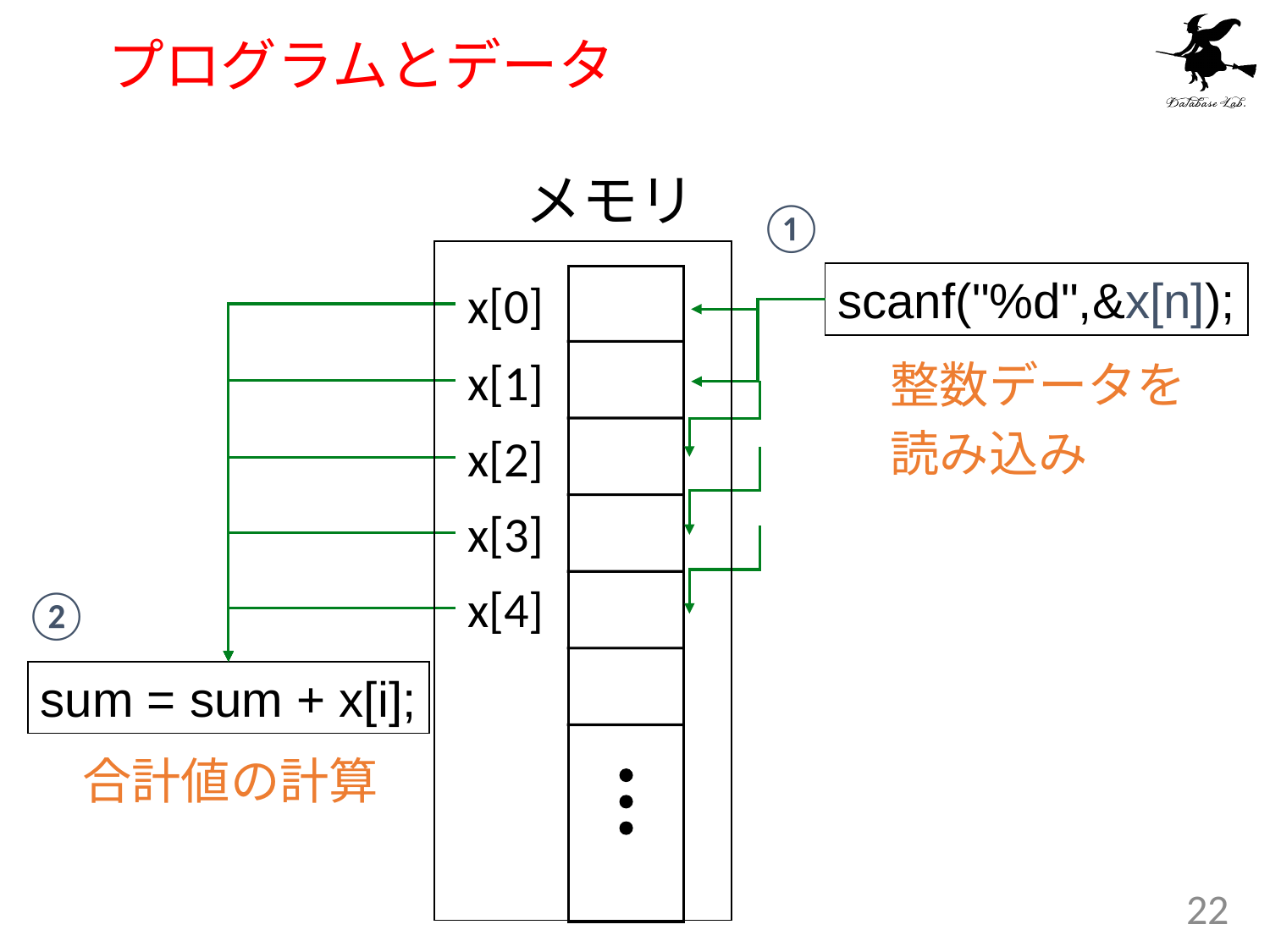

# プログラムとデータ
メモリ
①

scanf("%d",&x[n]);

x[0]

x[1]
整数データを
読み込み

x[2]

x[3]

x[4]
②

sum = sum + x[i];

合計値の計算

22